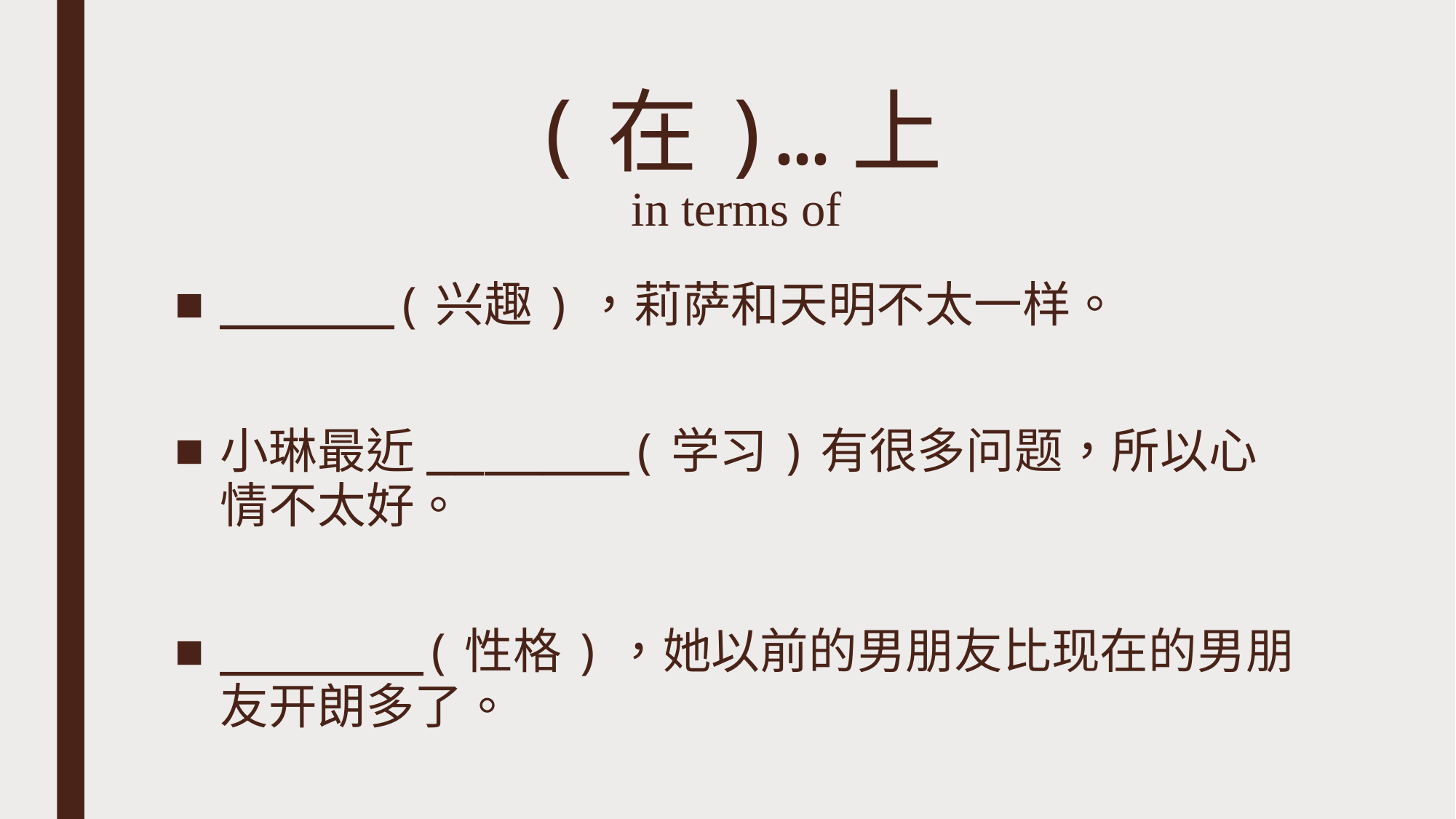

# (在)…上 in terms of
______(兴趣)，莉萨和天明不太一样。

小琳最近_______(学习)有很多问题，所以心情不太好。

_______(性格)，她以前的男朋友比现在的男朋友开朗多了。